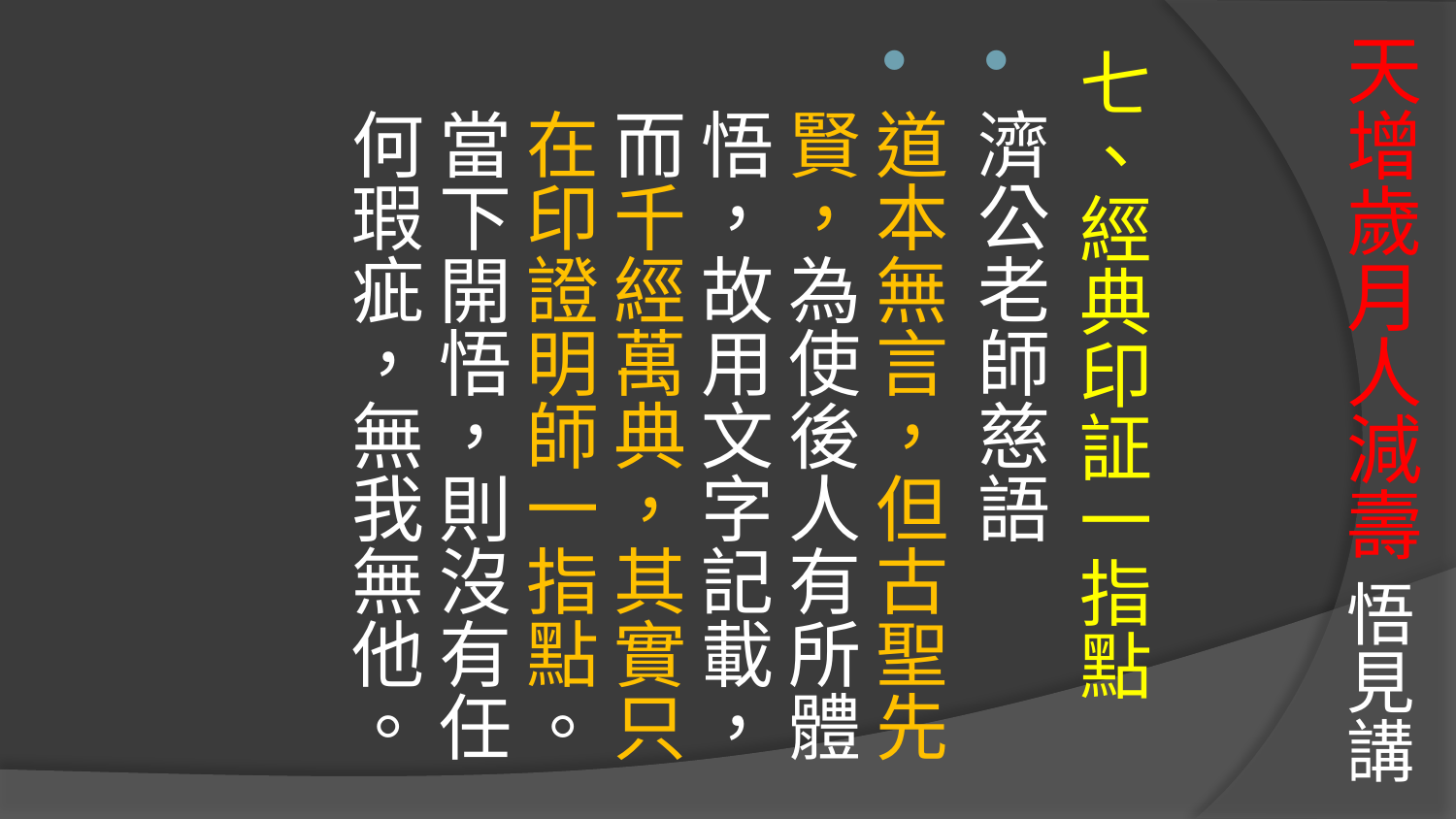

# 天增歲月人減壽 悟見講
七、經典印証一指點
濟公老師慈語
道本無言，但古聖先賢，為使後人有所體悟，故用文字記載，而千經萬典，其實只在印證明師一指點。當下開悟，則沒有任何瑕疵，無我無他。